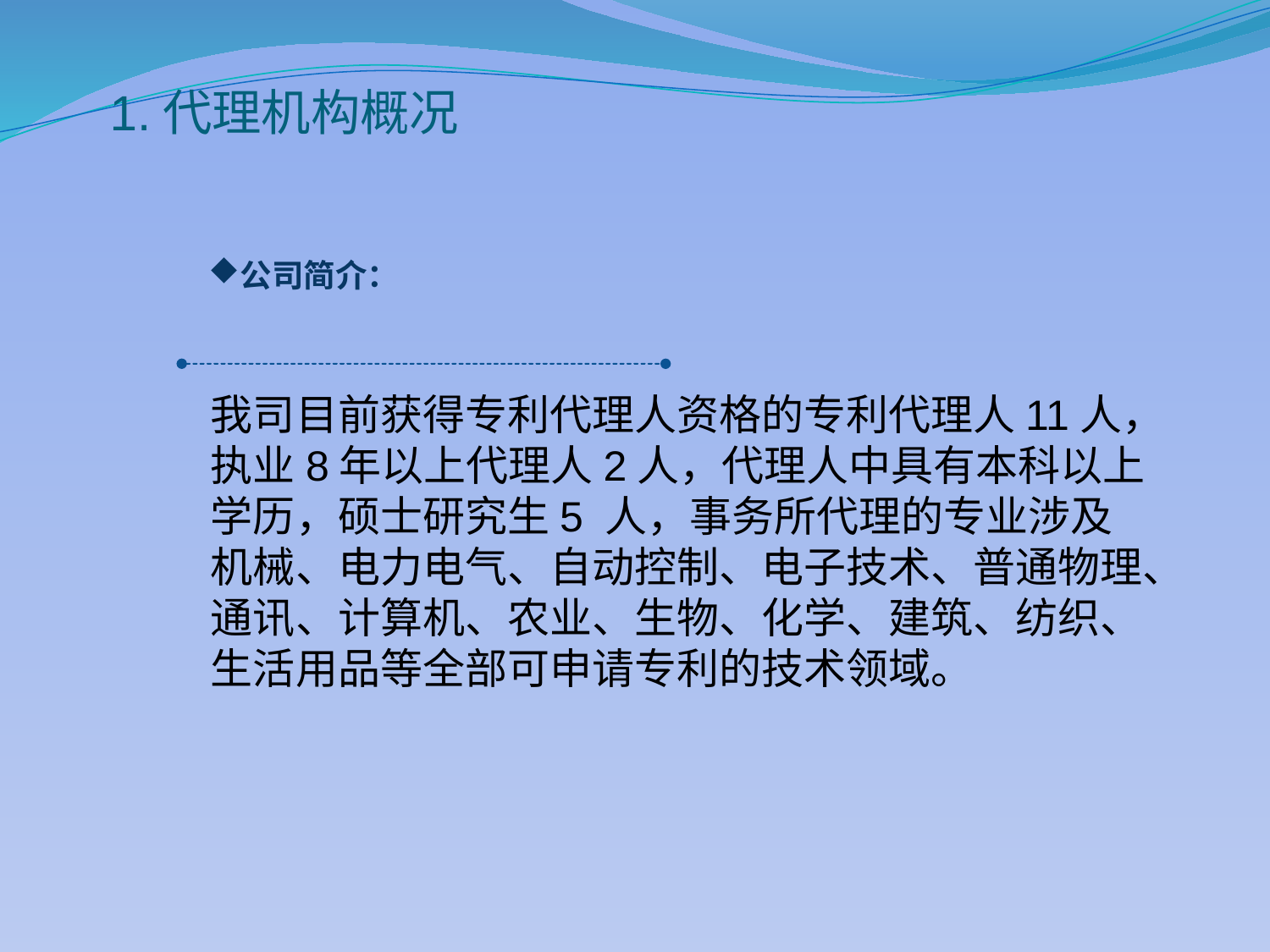

1.代理机构概况
公司简介：

我司目前获得专利代理人资格的专利代理人11人，执业8年以上代理人2人，代理人中具有本科以上学历，硕士研究生5 人，事务所代理的专业涉及机械、电力电气、自动控制、电子技术、普通物理、通讯、计算机、农业、生物、化学、建筑、纺织、生活用品等全部可申请专利的技术领域。